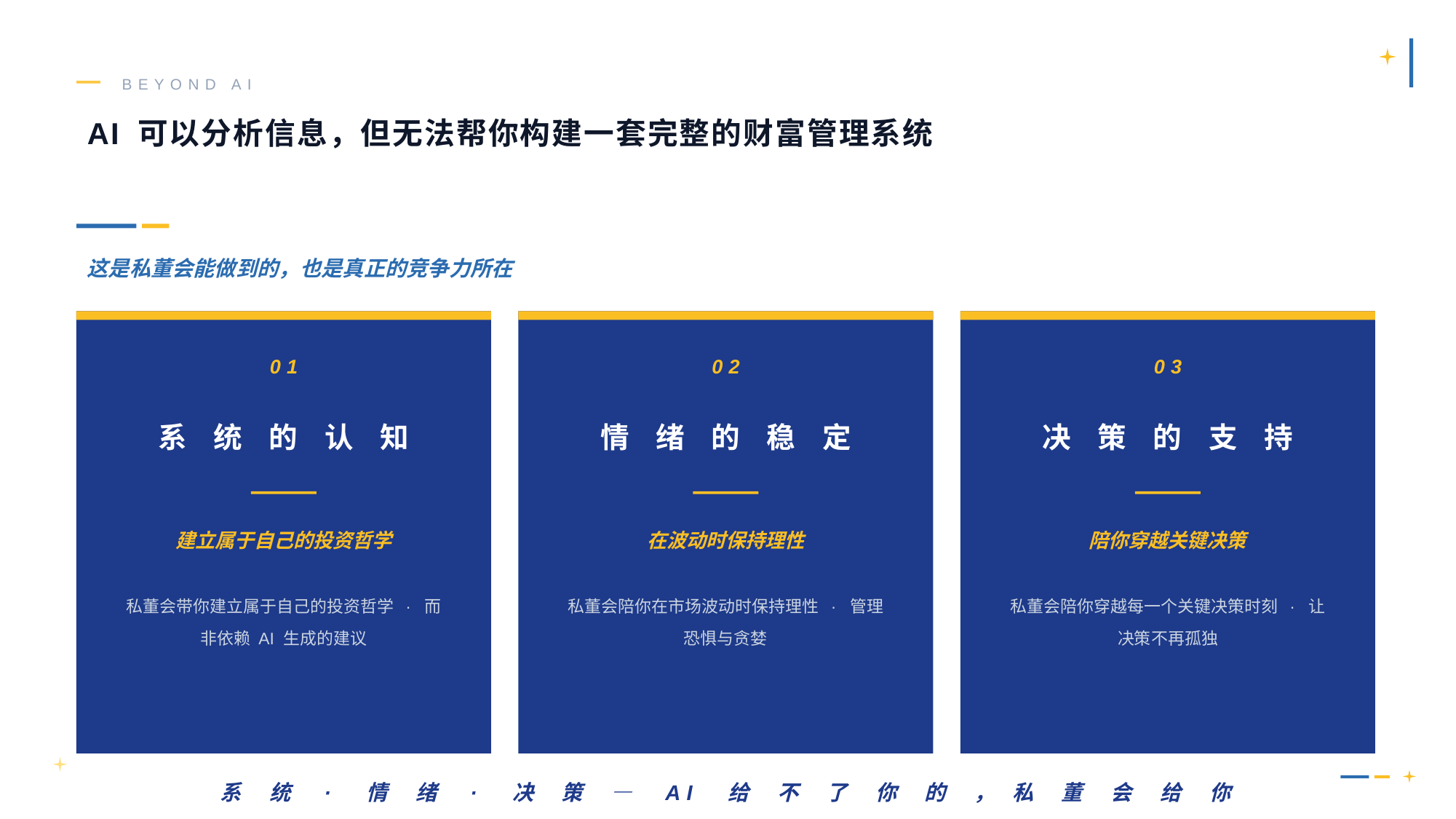

BEYOND AI

AI 可以分析信息，但无法帮你构建一套完整的财富管理系统

这是私董会能做到的，也是真正的竞争力所在

01
02
03
系  统  的  认  知
情  绪  的  稳  定
决  策  的  支  持

建立属于自己的投资哲学
在波动时保持理性
陪你穿越关键决策
私董会带你建立属于自己的投资哲学  ·  而非依赖 AI 生成的建议
私董会陪你在市场波动时保持理性  ·  管理恐惧与贪婪
私董会陪你穿越每一个关键决策时刻  ·  让决策不再孤独

系  统  ·  情  绪  ·  决  策  —  AI  给  不  了  你  的  ， 私  董  会  给  你